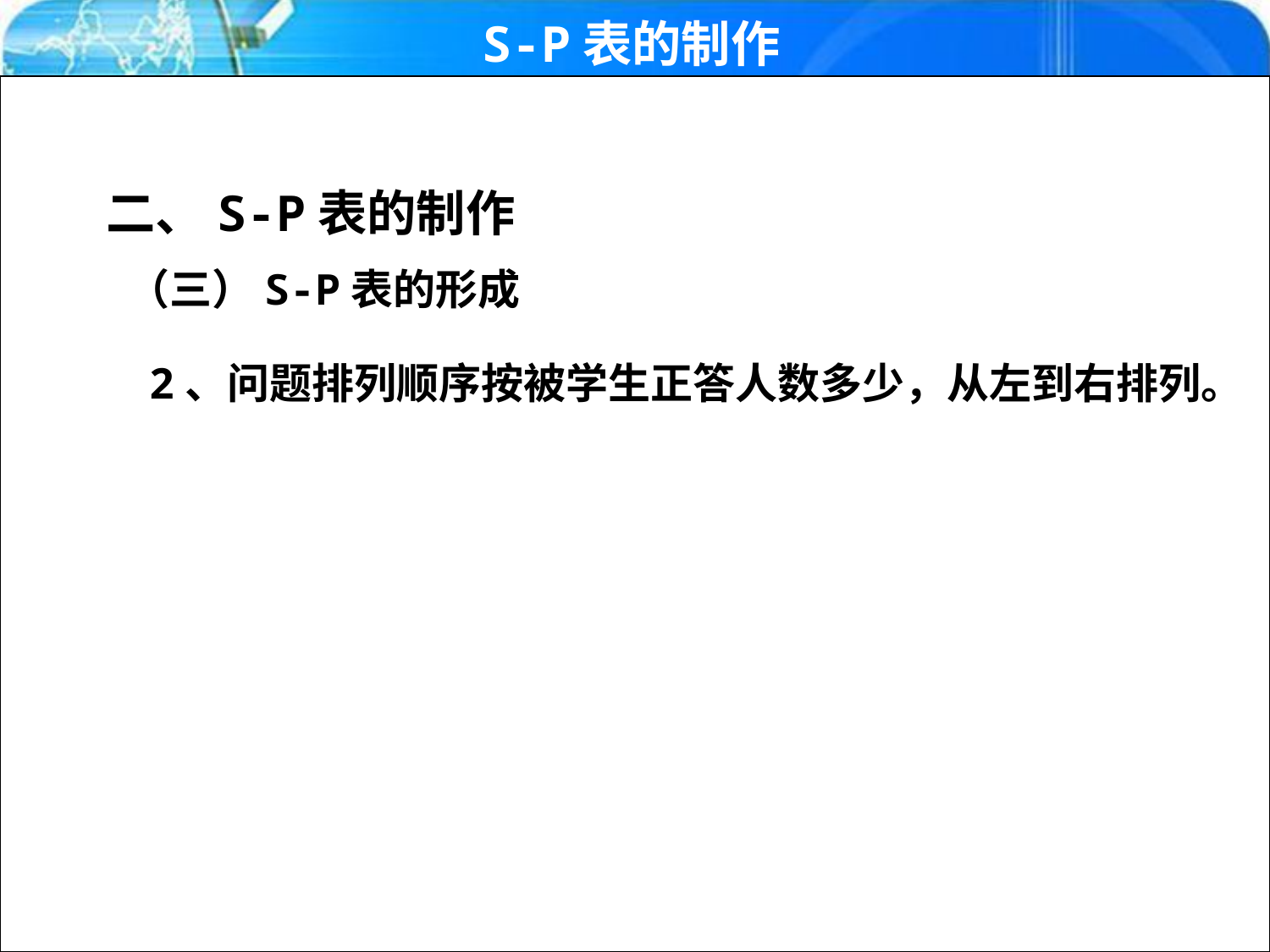

S-P表的制作
二、S-P表的制作
（三）S-P表的形成
2、问题排列顺序按被学生正答人数多少，从左到右排列。